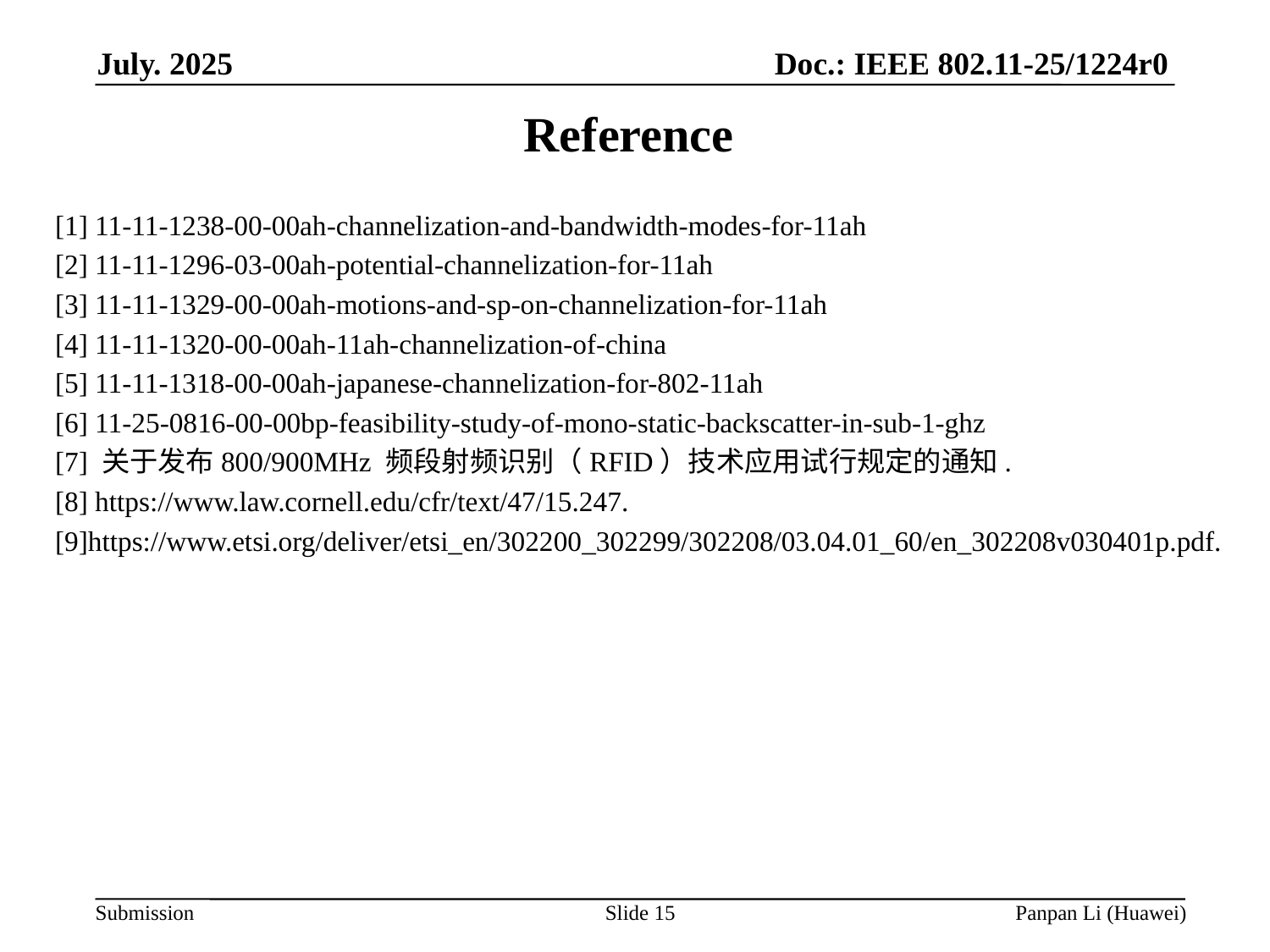

# Reference
[1] 11-11-1238-00-00ah-channelization-and-bandwidth-modes-for-11ah
[2] 11-11-1296-03-00ah-potential-channelization-for-11ah
[3] 11-11-1329-00-00ah-motions-and-sp-on-channelization-for-11ah
[4] 11-11-1320-00-00ah-11ah-channelization-of-china
[5] 11-11-1318-00-00ah-japanese-channelization-for-802-11ah
[6] 11-25-0816-00-00bp-feasibility-study-of-mono-static-backscatter-in-sub-1-ghz
[7] 关于发布800/900MHz 频段射频识别（RFID）技术应用试行规定的通知.
[8] https://www.law.cornell.edu/cfr/text/47/15.247.
[9]https://www.etsi.org/deliver/etsi_en/302200_302299/302208/03.04.01_60/en_302208v030401p.pdf.

Slide 15
Panpan Li (Huawei)